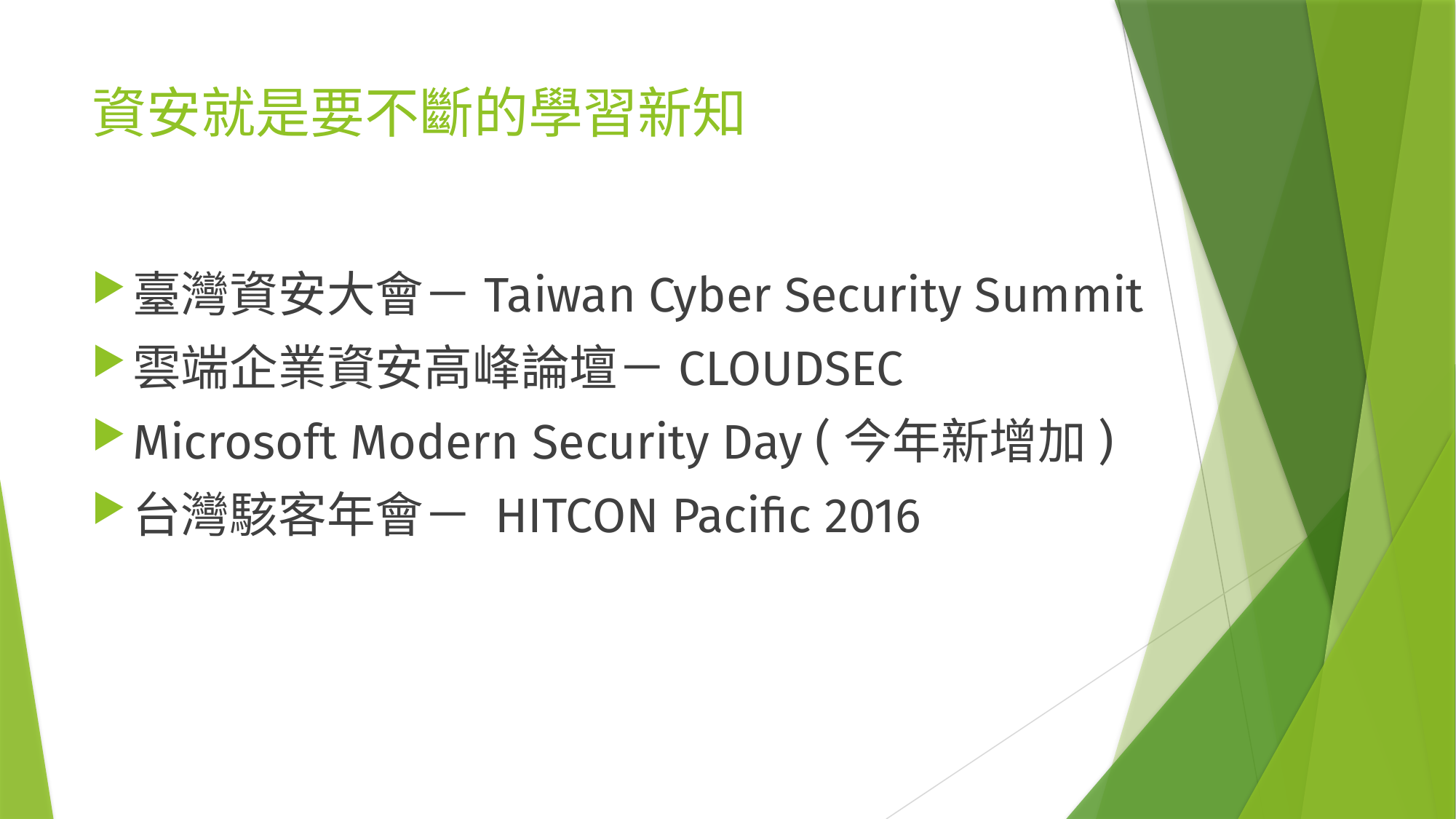

# 資安就是要不斷的學習新知
臺灣資安大會－Taiwan Cyber Security Summit
雲端企業資安高峰論壇－CLOUDSEC
Microsoft Modern Security Day (今年新增加)
台灣駭客年會－ HITCON Pacific 2016